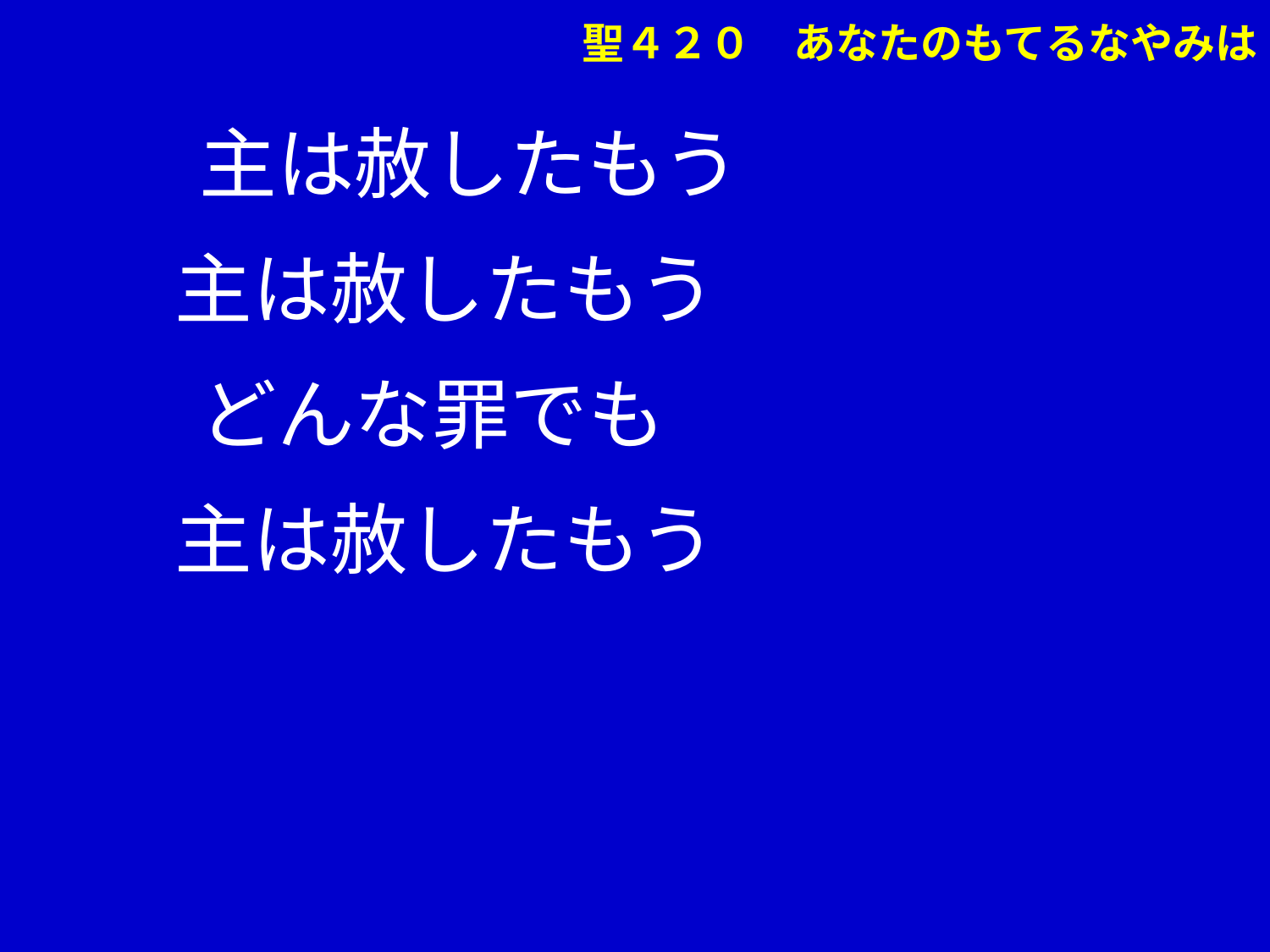

主は赦したもう
   主は赦したもう
　 どんな罪でも
   主は赦したもう
聖４２０　あなたのもてるなやみは